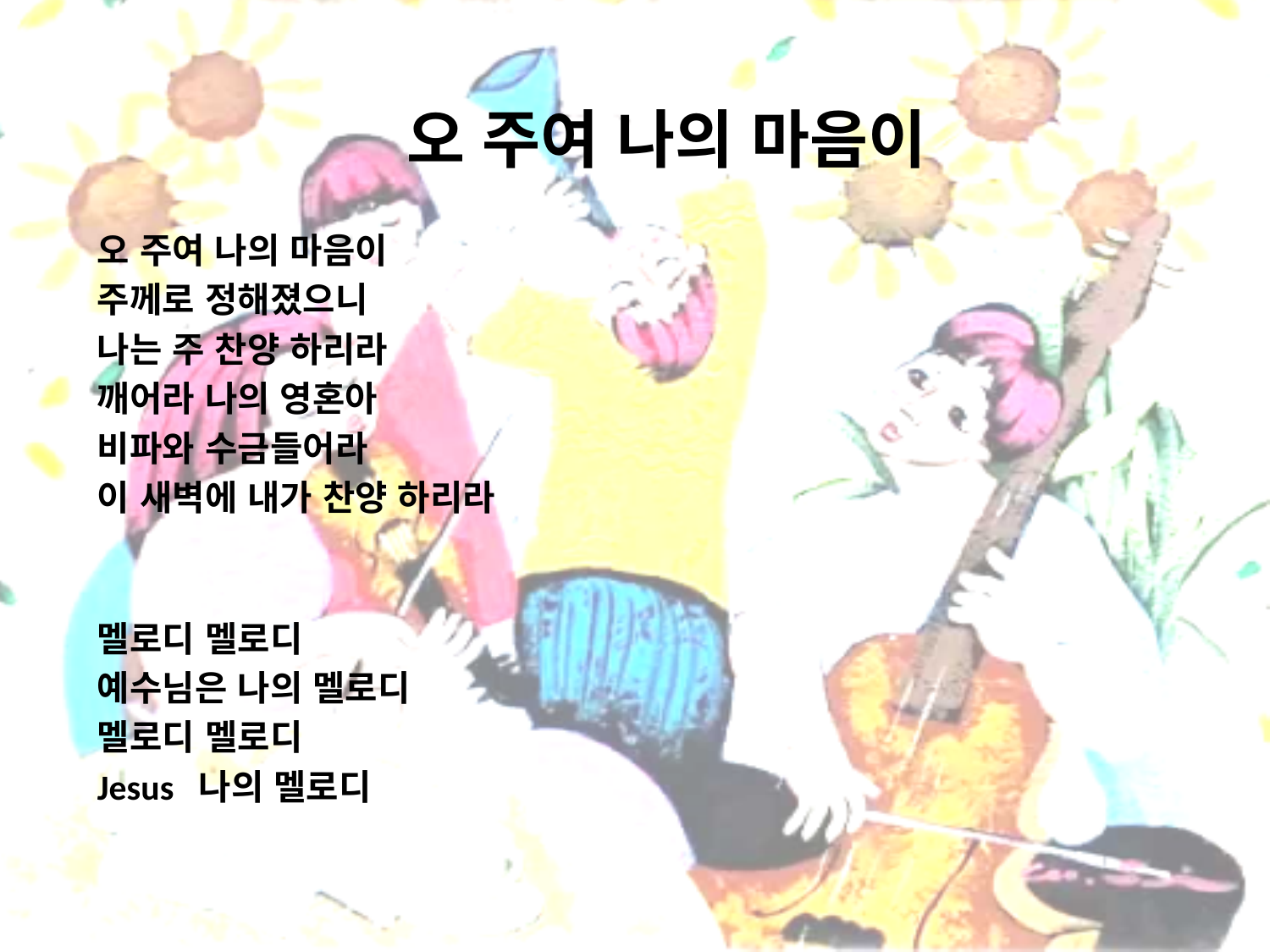

# 오 주여 나의 마음이
오 주여 나의 마음이
주께로 정해졌으니
나는 주 찬양 하리라
깨어라 나의 영혼아
비파와 수금들어라
이 새벽에 내가 찬양 하리라

멜로디 멜로디
예수님은 나의 멜로디
멜로디 멜로디
Jesus  나의 멜로디